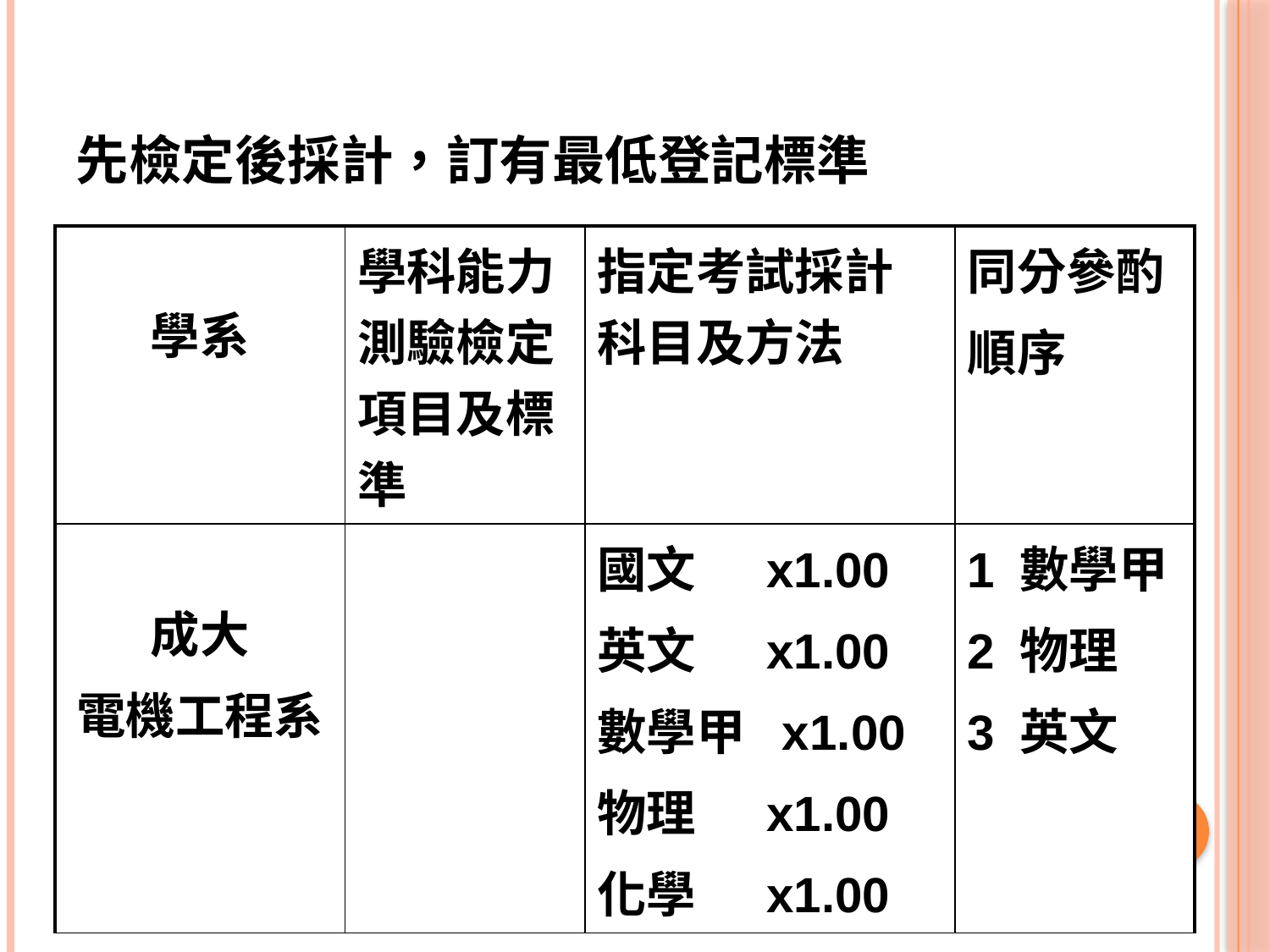

# 先檢定後採計，訂有最低登記標準
| 學系 | 學科能力測驗檢定項目及標準 | 指定考試採計科目及方法 | 同分參酌 順序 |
| --- | --- | --- | --- |
| 成大 電機工程系 |  | 國文 x1.00 英文 x1.00 數學甲 x1.00 物理 x1.00 化學 x1.00 | 1 數學甲 2 物理 3 英文 |